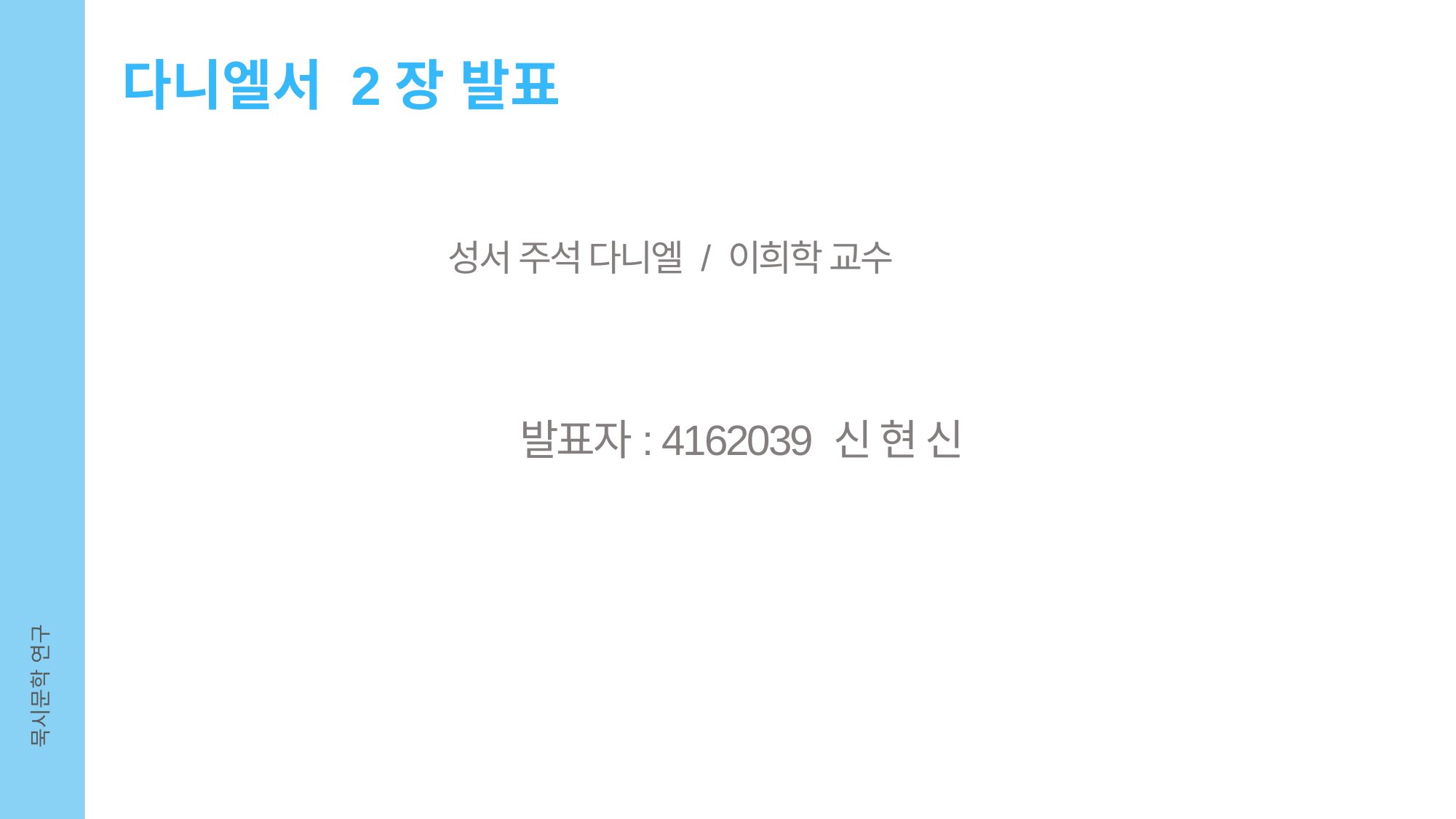

다니엘서 2장 발표
성서 주석 다니엘 / 이희학 교수
발표자: 4162039 신 현 신
묵시문학 연구